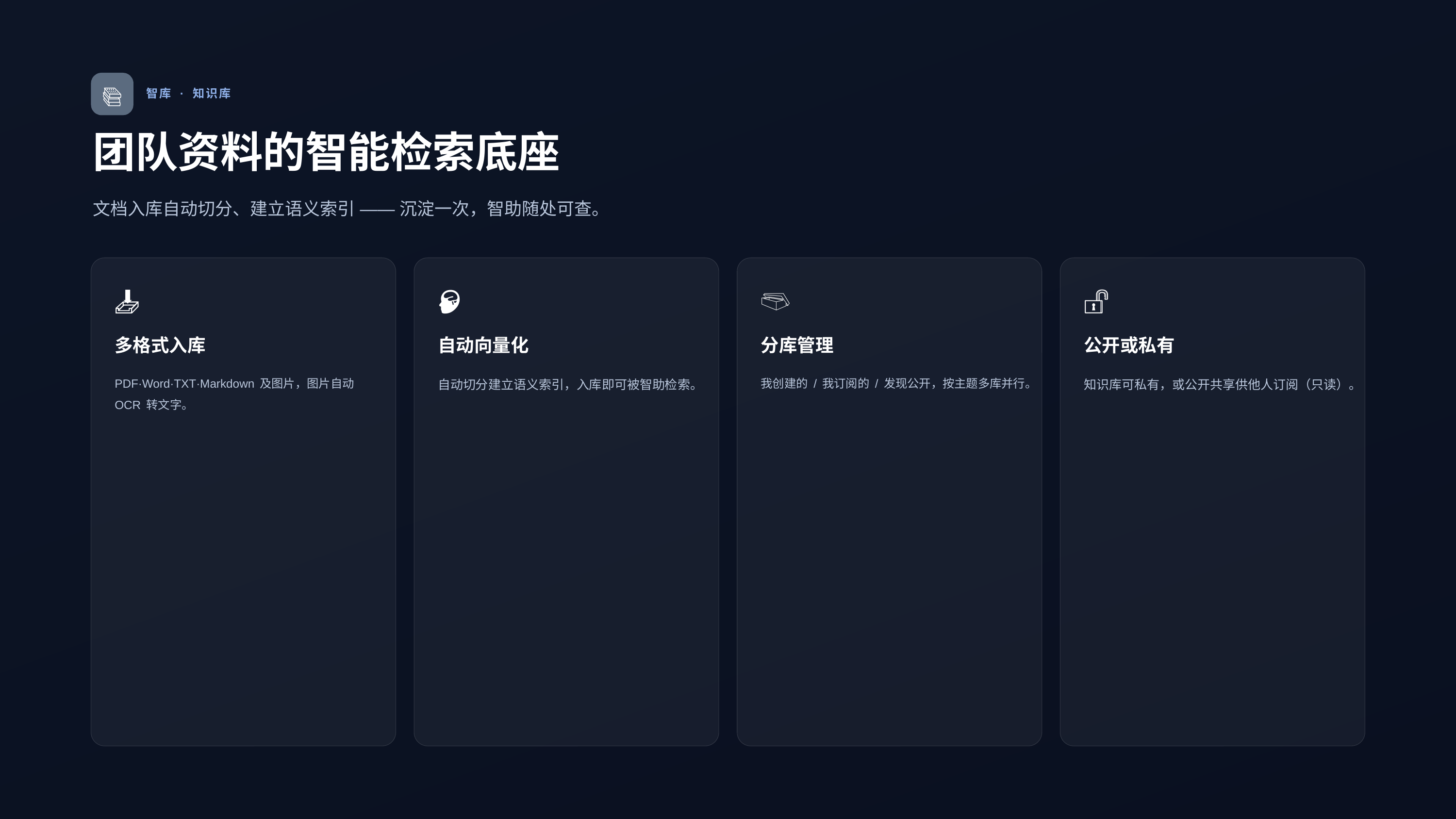

📚

智库 · 知识库
团队资料的智能检索底座
文档入库自动切分、建立语义索引 —— 沉淀一次，智助随处可查。

📥
🧠
🗃️
🔓
多格式入库
自动向量化
分库管理
公开或私有
PDF·Word·TXT·Markdown 及图片，图片自动 OCR 转文字。
自动切分建立语义索引，入库即可被智助检索。
我创建的 / 我订阅的 / 发现公开，按主题多库并行。
知识库可私有，或公开共享供他人订阅（只读）。